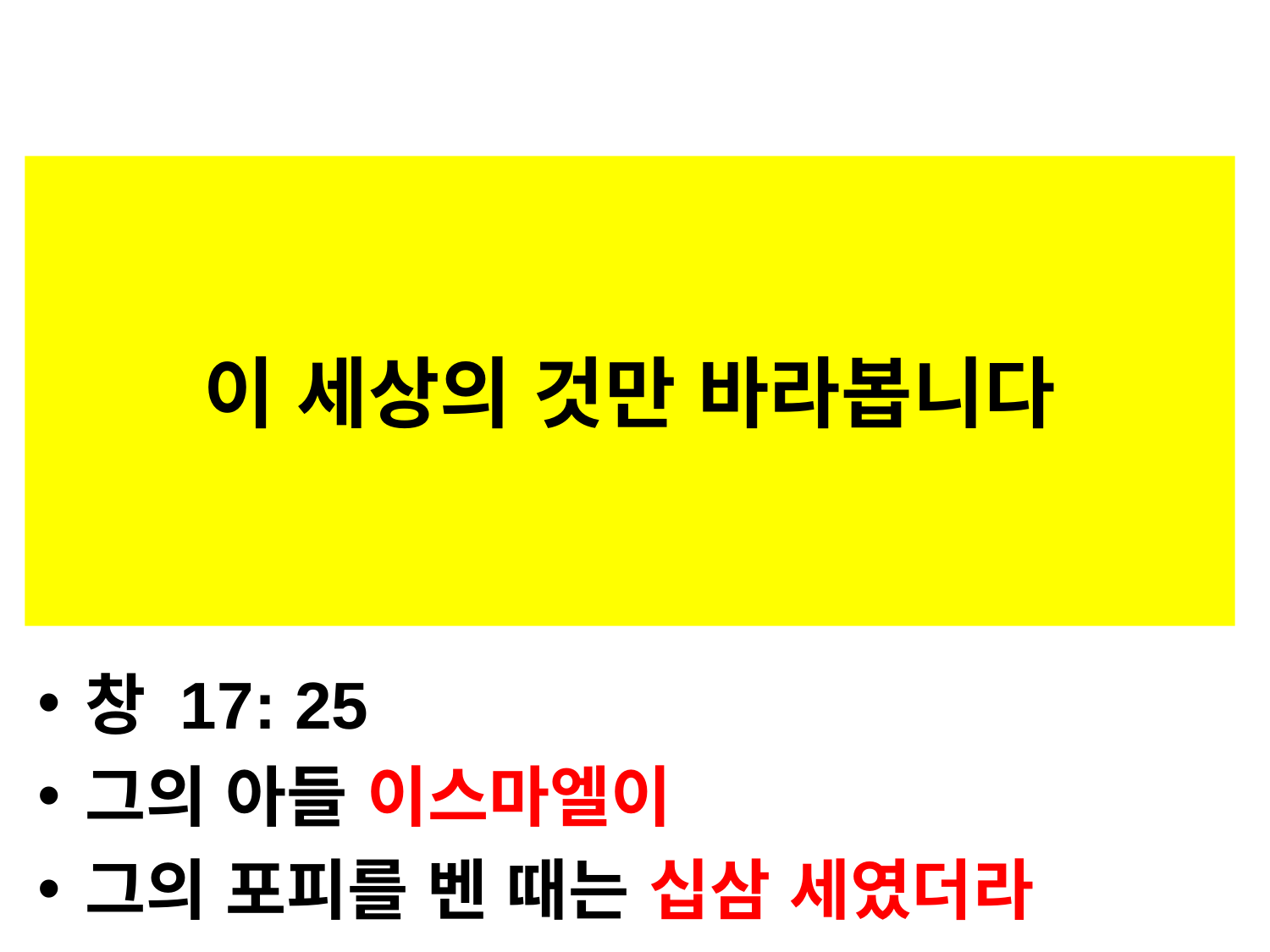

# 이 세상의 것만 바라봅니다
창 17: 25
그의 아들 이스마엘이
그의 포피를 벤 때는 십삼 세였더라